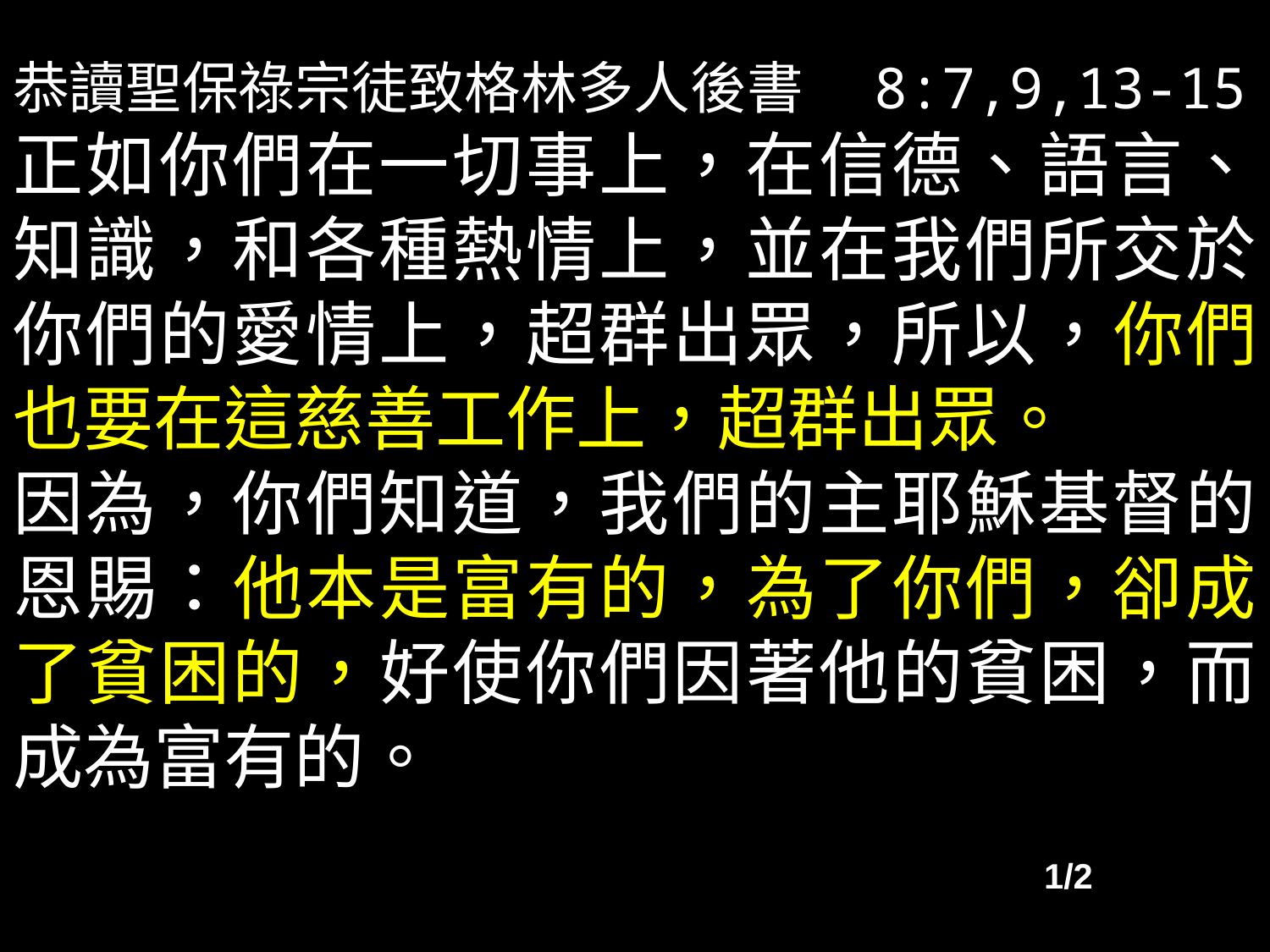

恭讀聖保祿宗徒致格林多人後書　8:7,9,13-15
正如你們在一切事上，在信德、語言、知識，和各種熱情上，並在我們所交於你們的愛情上，超群出眾，所以，你們也要在這慈善工作上，超群出眾。
因為，你們知道，我們的主耶穌基督的恩賜：他本是富有的，為了你們，卻成了貧困的，好使你們因著他的貧困，而成為富有的。

1/2